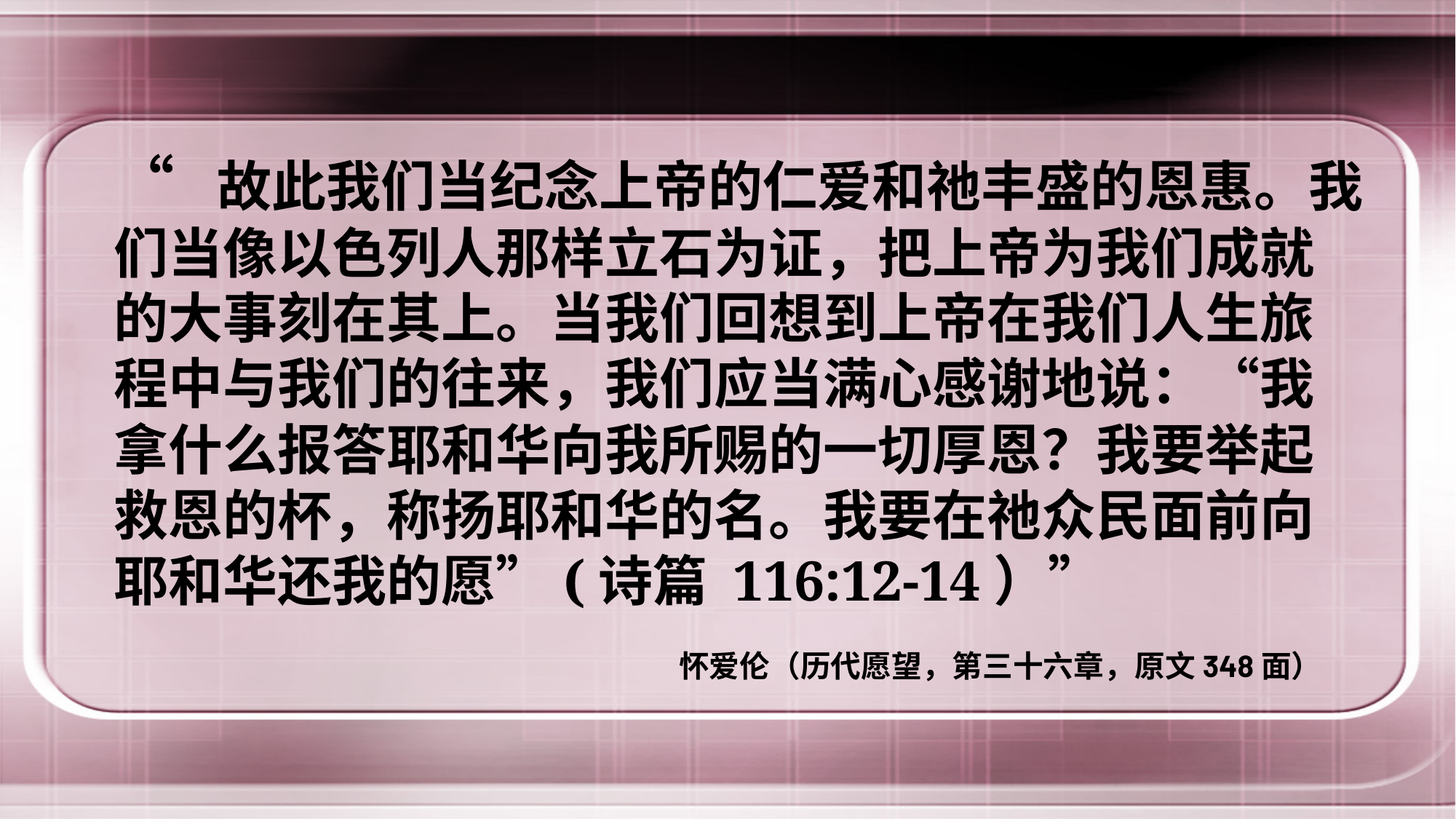

“  故此我们当纪念上帝的仁爱和祂丰盛的恩惠。我们当像以色列人那样立石为证，把上帝为我们成就的大事刻在其上。当我们回想到上帝在我们人生旅程中与我们的往来，我们应当满心感谢地说：“我拿什么报答耶和华向我所赐的一切厚恩？我要举起救恩的杯，称扬耶和华的名。我要在祂众民面前向耶和华还我的愿”(诗篇 116:12-14）”
怀爱伦（历代愿望，第三十六章，原文348面）